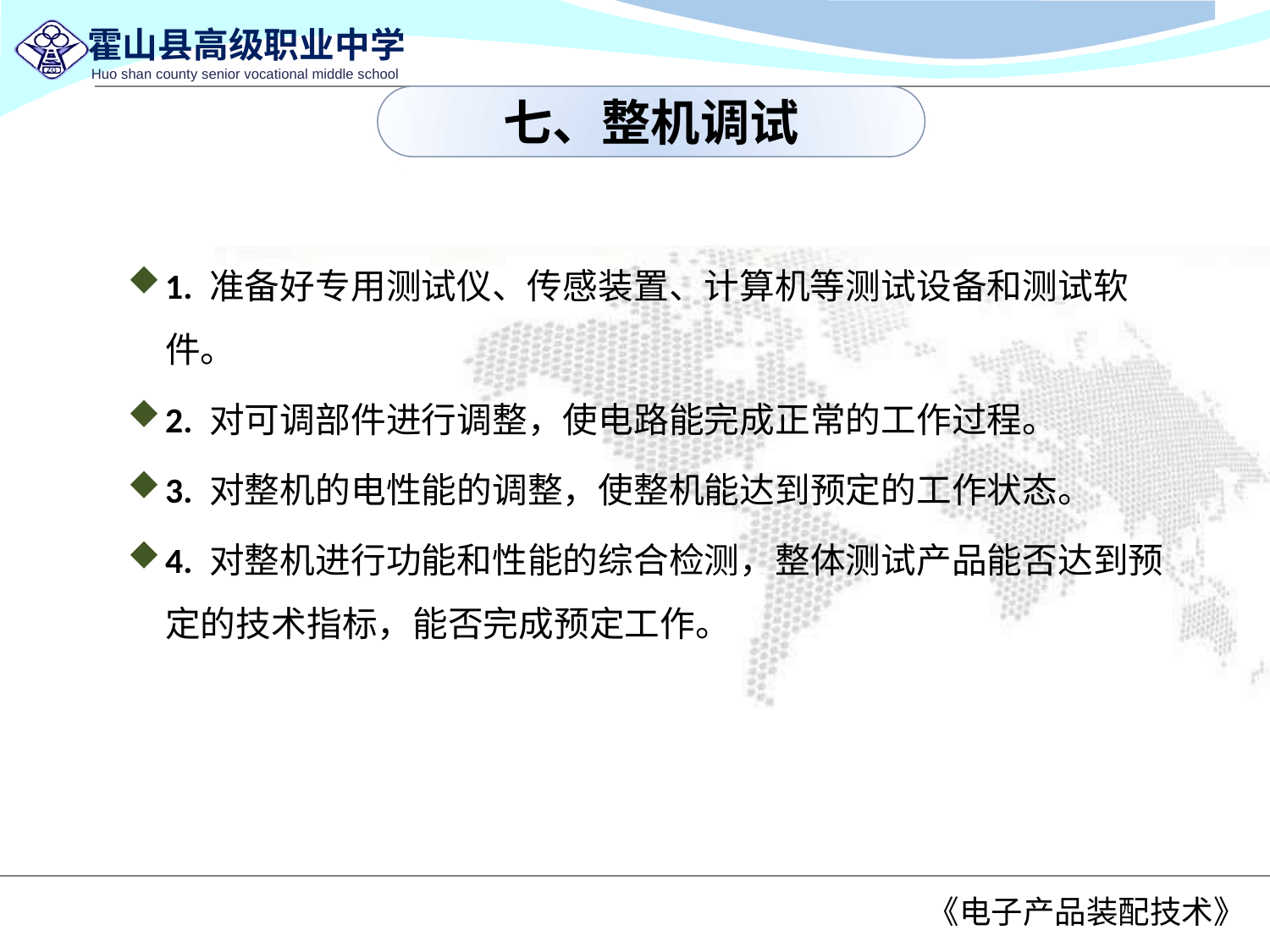

七、整机调试
1. 准备好专用测试仪、传感装置、计算机等测试设备和测试软件。
2. 对可调部件进行调整，使电路能完成正常的工作过程。
3. 对整机的电性能的调整，使整机能达到预定的工作状态。
4. 对整机进行功能和性能的综合检测，整体测试产品能否达到预定的技术指标，能否完成预定工作。